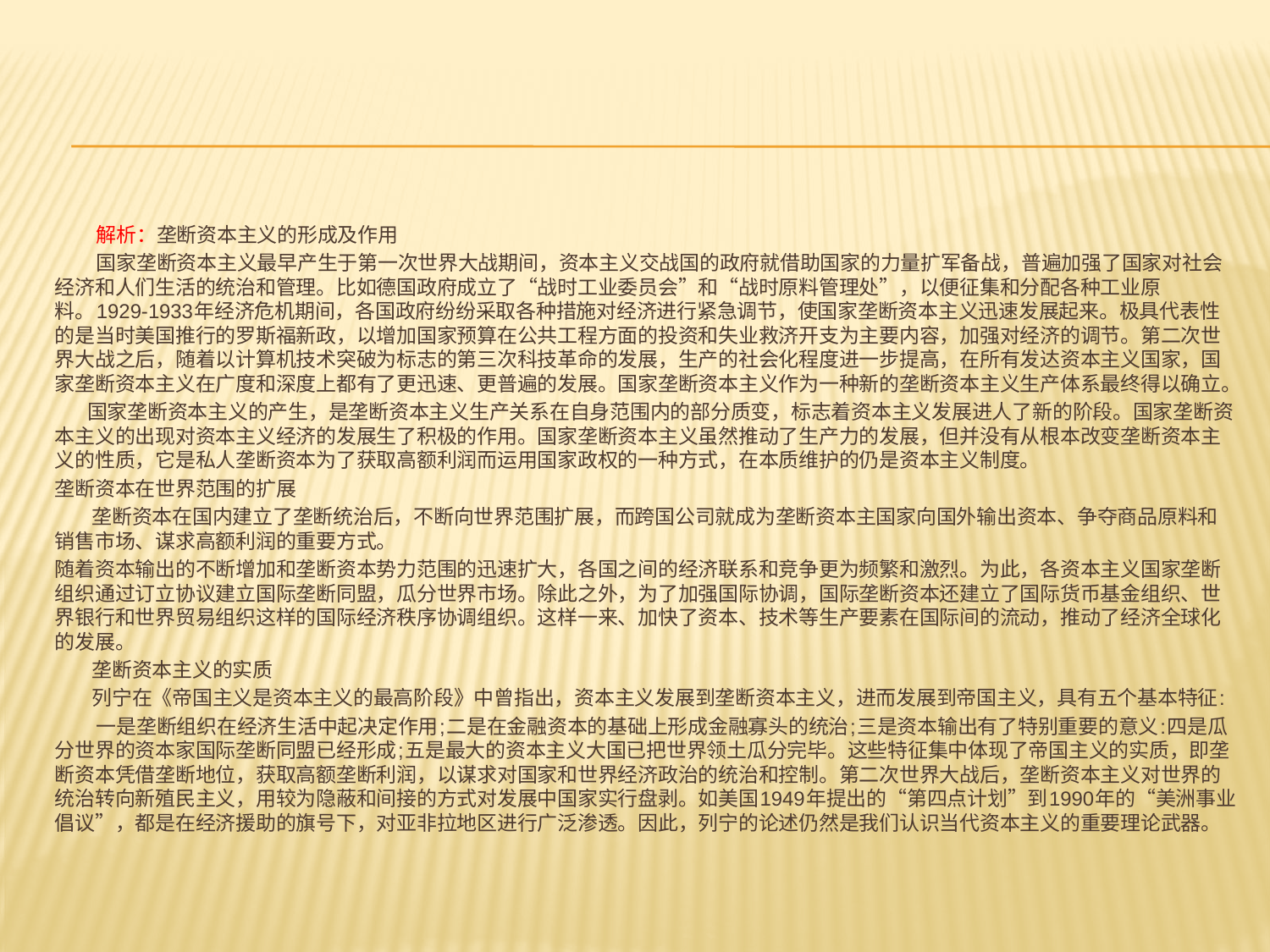

#
         解析：垄断资本主义的形成及作用
         国家垄断资本主义最早产生于第一次世界大战期间，资本主义交战国的政府就借助国家的力量扩军备战，普遍加强了国家对社会经济和人们生活的统治和管理。比如德国政府成立了“战时工业委员会”和“战时原料管理处”，以便征集和分配各种工业原料。1929-1933年经济危机期间，各国政府纷纷采取各种措施对经济进行紧急调节，使国家垄断资本主义迅速发展起来。极具代表性的是当时美国推行的罗斯福新政，以增加国家预算在公共工程方面的投资和失业救济开支为主要内容，加强对经济的调节。第二次世界大战之后，随着以计算机技术突破为标志的第三次科技革命的发展，生产的社会化程度进一步提高，在所有发达资本主义国家，国家垄断资本主义在广度和深度上都有了更迅速、更普遍的发展。国家垄断资本主义作为一种新的垄断资本主义生产体系最终得以确立。
       国家垄断资本主义的产生，是垄断资本主义生产关系在自身范围内的部分质变，标志着资本主义发展进人了新的阶段。国家垄断资本主义的出现对资本主义经济的发展生了积极的作用。国家垄断资本主义虽然推动了生产力的发展，但并没有从根本改变垄断资本主义的性质，它是私人垄断资本为了获取高额利润而运用国家政权的一种方式，在本质维护的仍是资本主义制度。
垄断资本在世界范围的扩展
        垄断资本在国内建立了垄断统治后，不断向世界范围扩展，而跨国公司就成为垄断资本主国家向国外输出资本、争夺商品原料和销售市场、谋求高额利润的重要方式。
随着资本输出的不断增加和垄断资本势力范围的迅速扩大，各国之间的经济联系和竞争更为频繁和激烈。为此，各资本主义国家垄断组织通过订立协议建立国际垄断同盟，瓜分世界市场。除此之外，为了加强国际协调，国际垄断资本还建立了国际货币基金组织、世界银行和世界贸易组织这样的国际经济秩序协调组织。这样一来、加快了资本、技术等生产要素在国际间的流动，推动了经济全球化的发展。
        垄断资本主义的实质
        列宁在《帝国主义是资本主义的最高阶段》中曾指出，资本主义发展到垄断资本主义，进而发展到帝国主义，具有五个基本特征:
         一是垄断组织在经济生活中起决定作用;二是在金融资本的基础上形成金融寡头的统治;三是资本输出有了特别重要的意义:四是瓜分世界的资本家国际垄断同盟已经形成;五是最大的资本主义大国已把世界领土瓜分完毕。这些特征集中体现了帝国主义的实质，即垄断资本凭借垄断地位，获取高额垄断利润，以谋求对国家和世界经济政治的统治和控制。第二次世界大战后，垄断资本主义对世界的统治转向新殖民主义，用较为隐蔽和间接的方式对发展中国家实行盘剥。如美国1949年提出的“第四点计划”到1990年的“美洲事业倡议”，都是在经济援助的旗号下，对亚非拉地区进行广泛渗透。因此，列宁的论述仍然是我们认识当代资本主义的重要理论武器。